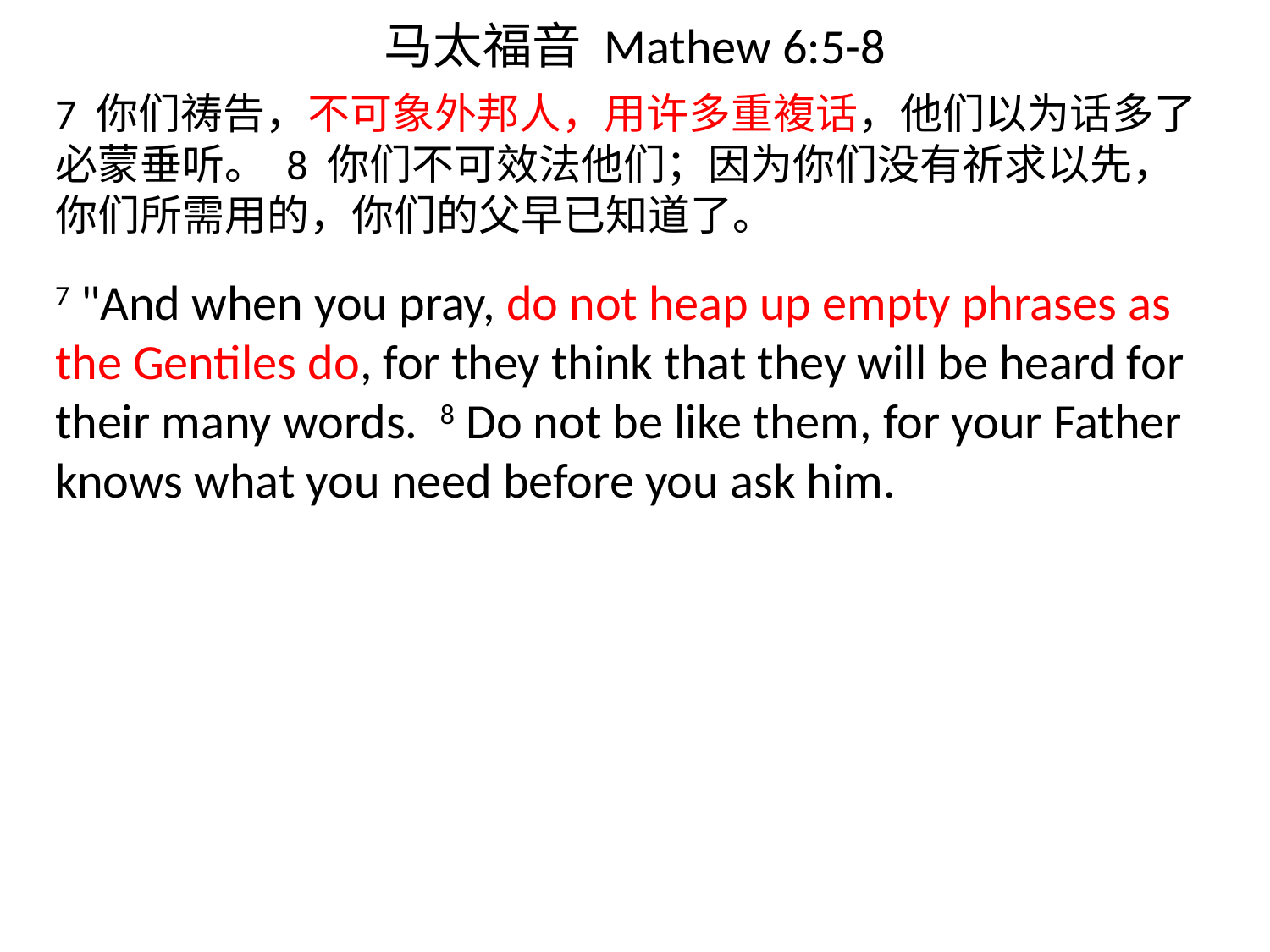

# 马太福音 Mathew 6:5-8
7 你们祷告，不可象外邦人，用许多重複话，他们以为话多了必蒙垂听。 8 你们不可效法他们；因为你们没有祈求以先，你们所需用的，你们的父早已知道了。

7 "And when you pray, do not heap up empty phrases as the Gentiles do, for they think that they will be heard for their many words.  8 Do not be like them, for your Father knows what you need before you ask him.